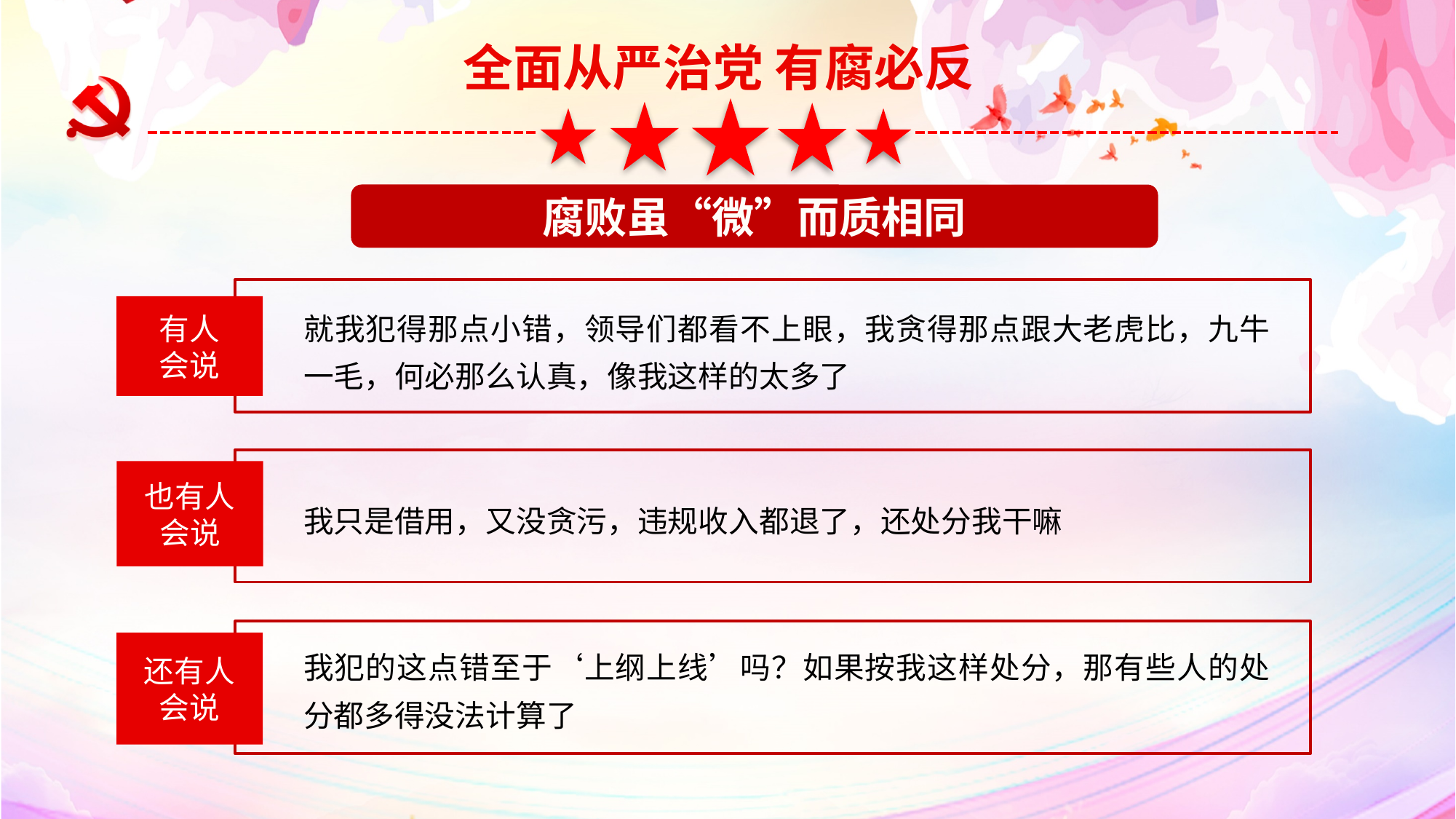

腐败虽“微”而质相同

就我犯得那点小错，领导们都看不上眼，我贪得那点跟大老虎比，九牛一毛，何必那么认真，像我这样的太多了
有人
会说

也有人
会说
我只是借用，又没贪污，违规收入都退了，还处分我干嘛

还有人
会说
我犯的这点错至于‘上纲上线’吗？如果按我这样处分，那有些人的处分都多得没法计算了